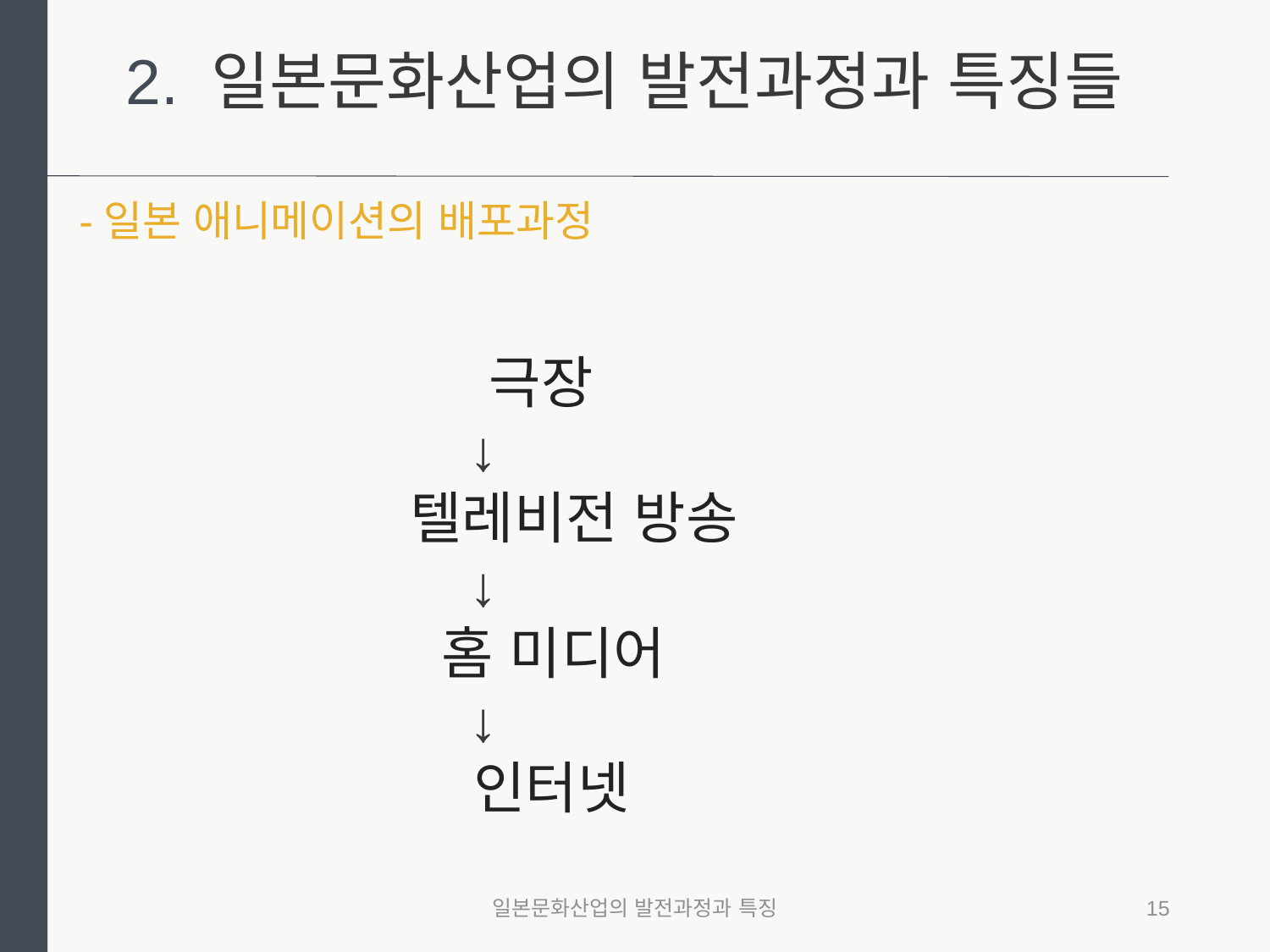

2. 일본문화산업의 발전과정과 특징들
-일본 애니메이션의 배포과정

                         극장
                         ↓
                    텔레비전 방송
                         ↓
                      홈 미디어
                         ↓
                        인터넷

일본문화산업의 발전과정과 특징
15